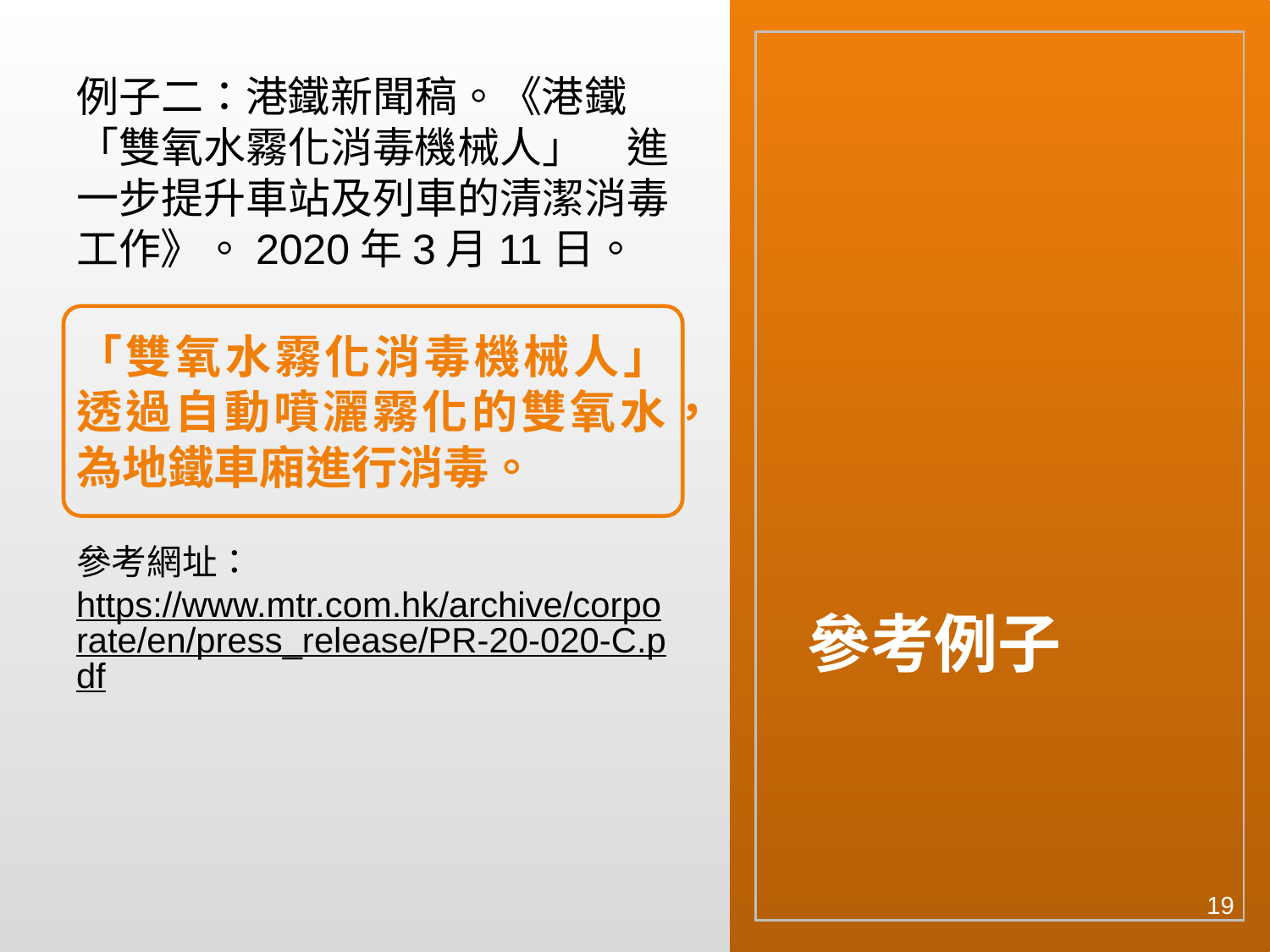

例子二：港鐵新聞稿。《港鐵「雙氧水霧化消毒機械人」　進一步提升車站及列車的清潔消毒工作》。2020年3月11日。

「雙氧水霧化消毒機械人」透過自動噴灑霧化的雙氧水，為地鐵車廂進行消毒。

參考網址：https://www.mtr.com.hk/archive/corporate/en/press_release/PR-20-020-C.pdf

# 參考例子

19